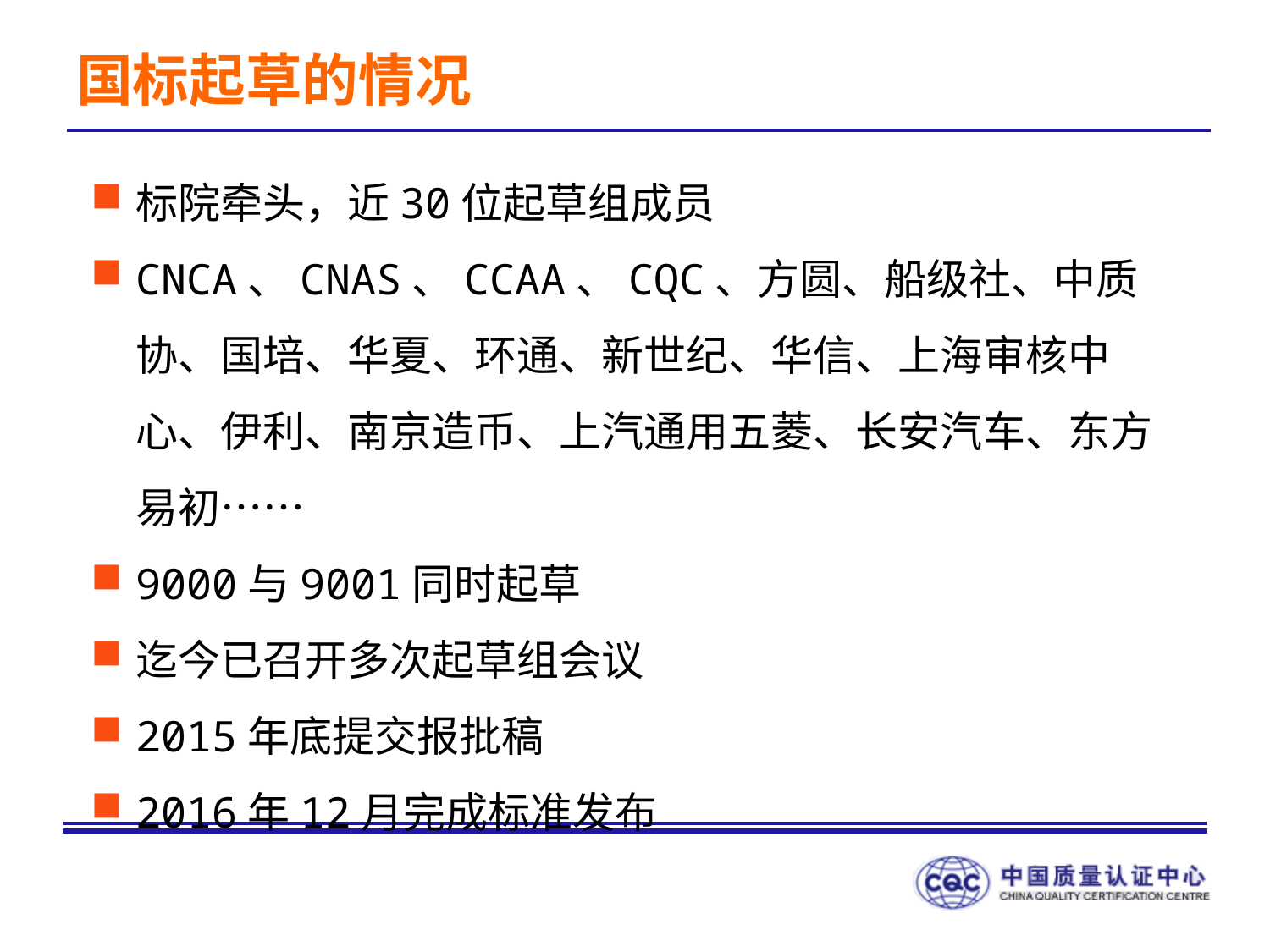

# 国标起草的情况
标院牵头，近30位起草组成员
CNCA、CNAS、CCAA、CQC、方圆、船级社、中质协、国培、华夏、环通、新世纪、华信、上海审核中心、伊利、南京造币、上汽通用五菱、长安汽车、东方易初……
9000与9001同时起草
迄今已召开多次起草组会议
2015年底提交报批稿
2016年12月完成标准发布